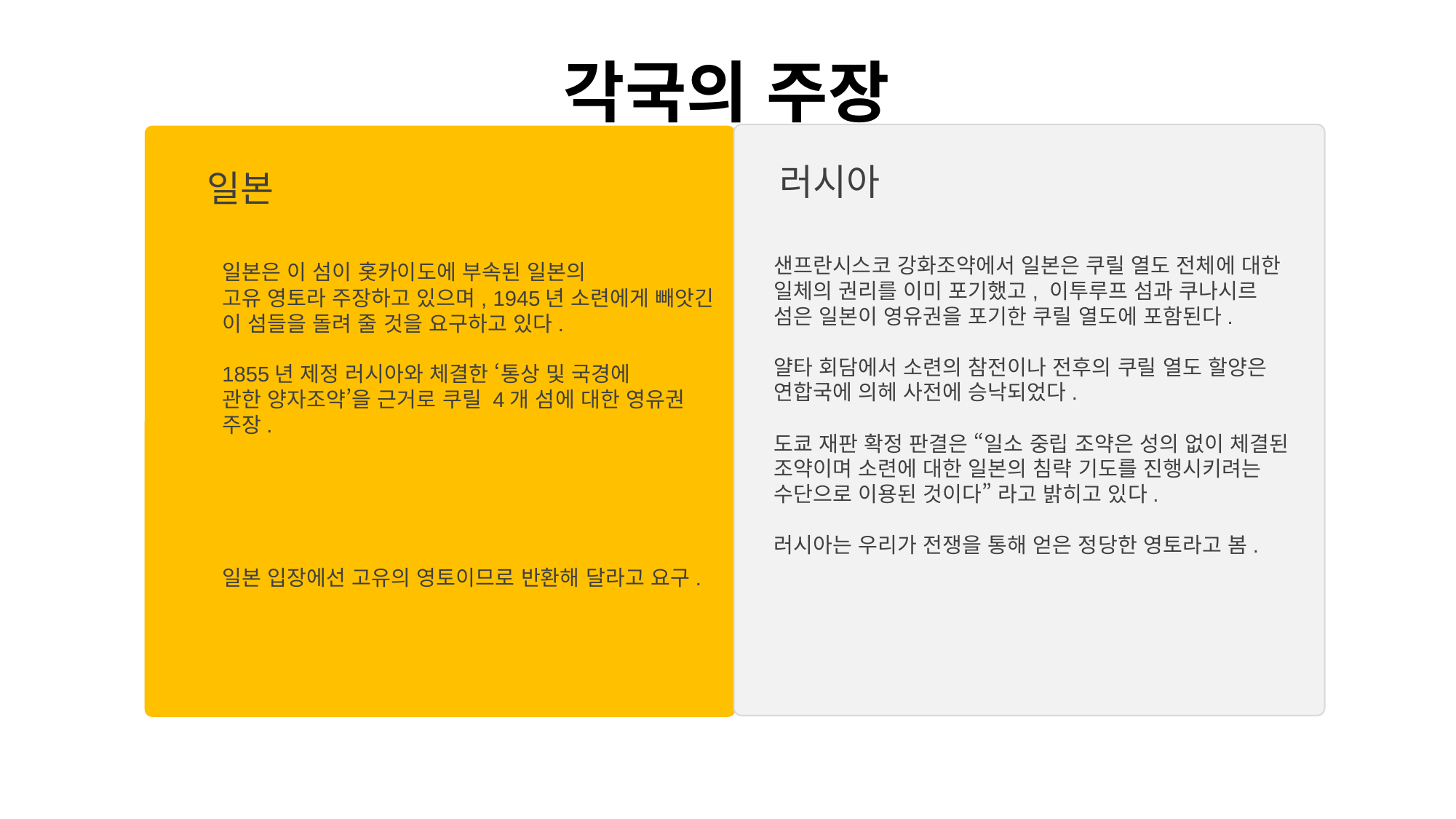

각국의 주장

러시아
샌프란시스코 강화조약에서 일본은 쿠릴 열도 전체에 대한 일체의 권리를 이미 포기했고, 이투루프 섬과 쿠나시르 섬은 일본이 영유권을 포기한 쿠릴 열도에 포함된다.

얄타 회담에서 소련의 참전이나 전후의 쿠릴 열도 할양은 연합국에 의헤 사전에 승낙되었다.

도쿄 재판 확정 판결은 “일소 중립 조약은 성의 없이 체결된 조약이며 소련에 대한 일본의 침략 기도를 진행시키려는 수단으로 이용된 것이다” 라고 밝히고 있다.

러시아는 우리가 전쟁을 통해 얻은 정당한 영토라고 봄.
일본
일본은 이 섬이 홋카이도에 부속된 일본의
고유 영토라 주장하고 있으며, 1945년 소련에게 빼앗긴
이 섬들을 돌려 줄 것을 요구하고 있다.

1855년 제정 러시아와 체결한 ‘통상 및 국경에
관한 양자조약’을 근거로 쿠릴 4개 섬에 대한 영유권
주장.

일본 입장에선 고유의 영토이므로 반환해 달라고 요구.